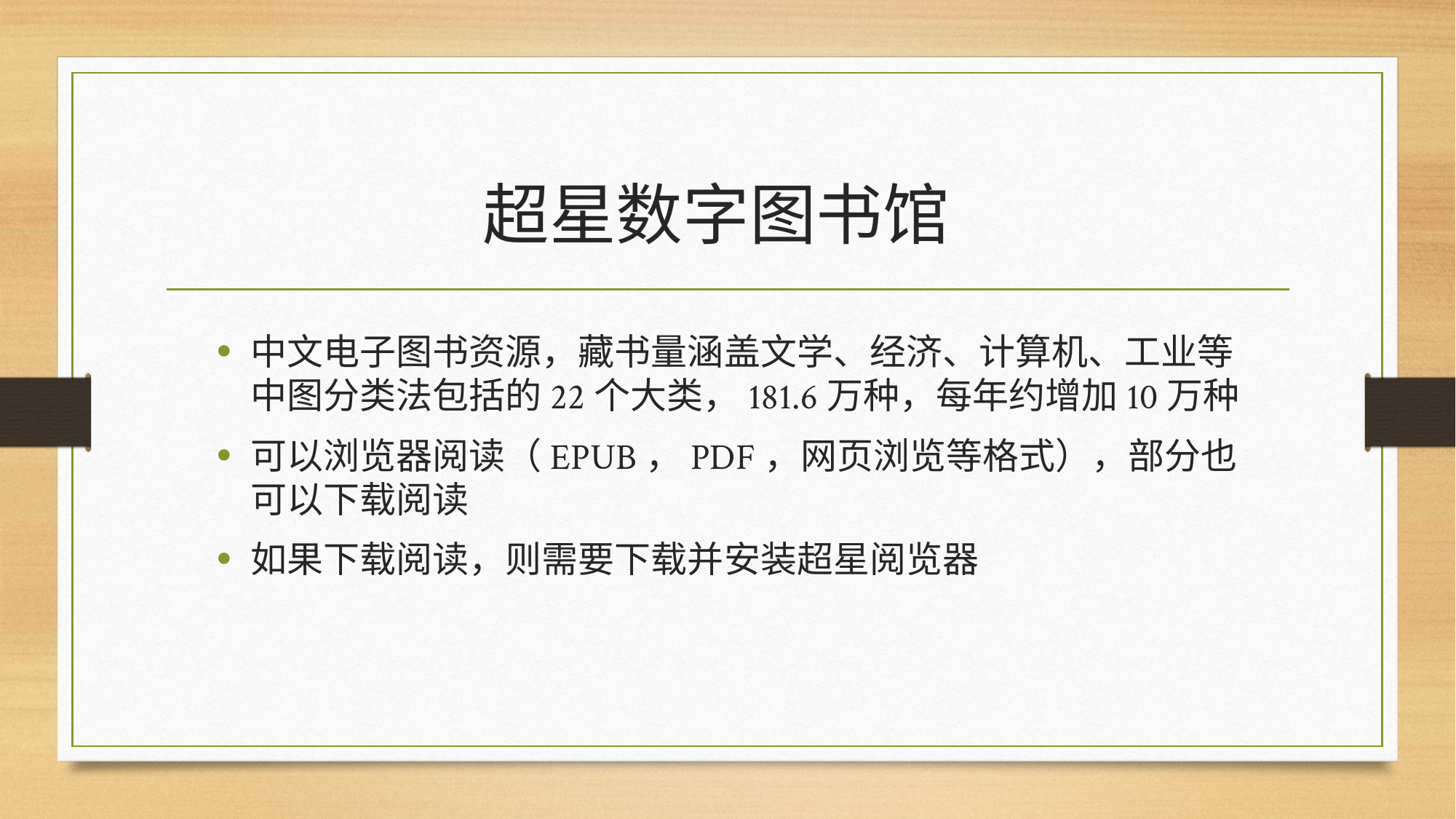

# 超星数字图书馆
中文电子图书资源，藏书量涵盖文学、经济、计算机、工业等中图分类法包括的22个大类，181.6万种，每年约增加10万种
可以浏览器阅读（EPUB，PDF，网页浏览等格式），部分也可以下载阅读
如果下载阅读，则需要下载并安装超星阅览器